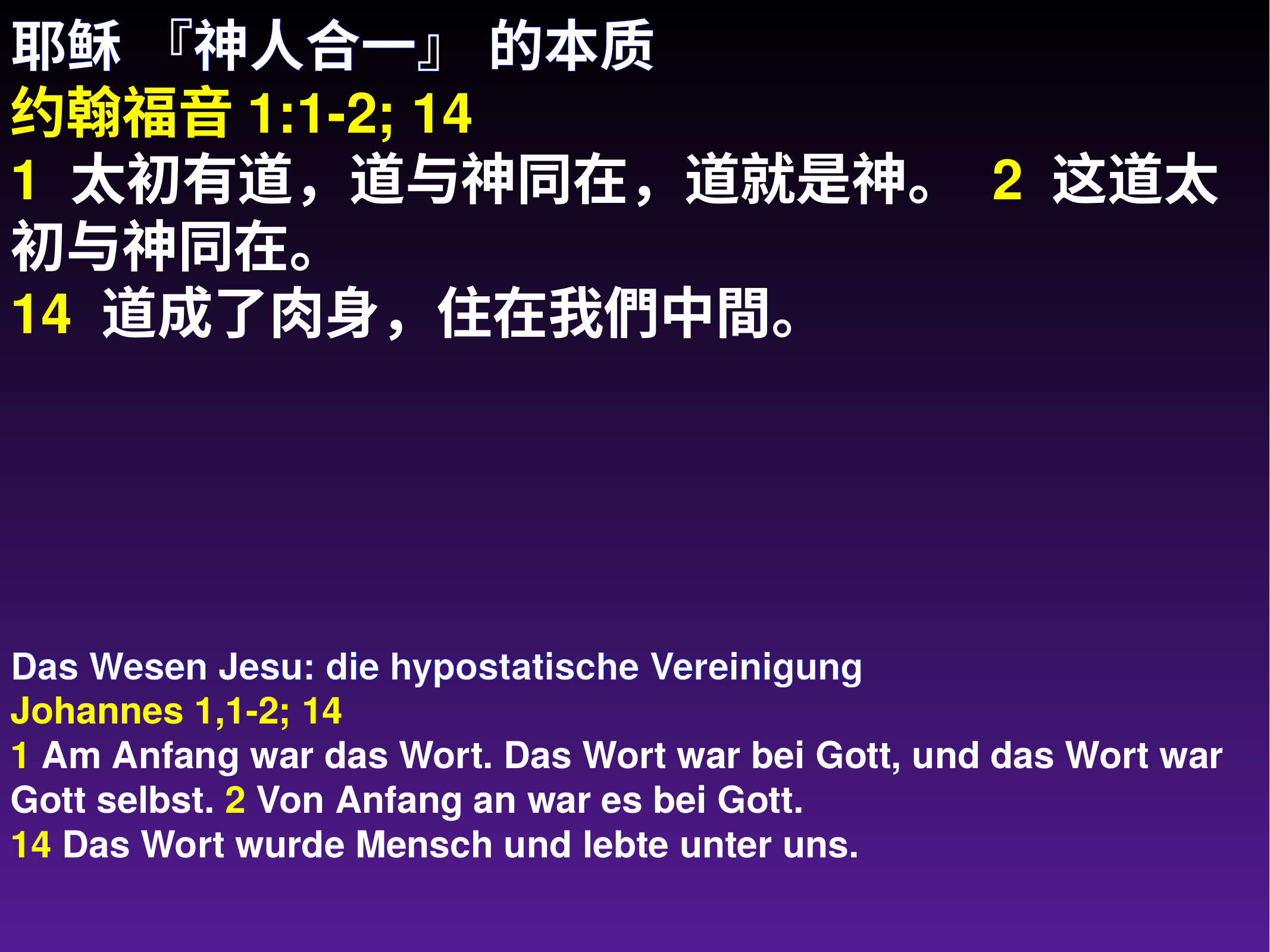

# 耶稣 『神人合一』 的本质
约翰福音1:1-2; 14
1 太初有道，道与神同在，道就是神。 2 这道太初与神同在。
14 道成了肉身，住在我們中間。

Das Wesen Jesu: die hypostatische Vereinigung
Johannes 1,1-2; 14
1 Am Anfang war das Wort. Das Wort war bei Gott, und das Wort war Gott selbst. 2 Von Anfang an war es bei Gott.
14 Das Wort wurde Mensch und lebte unter uns.